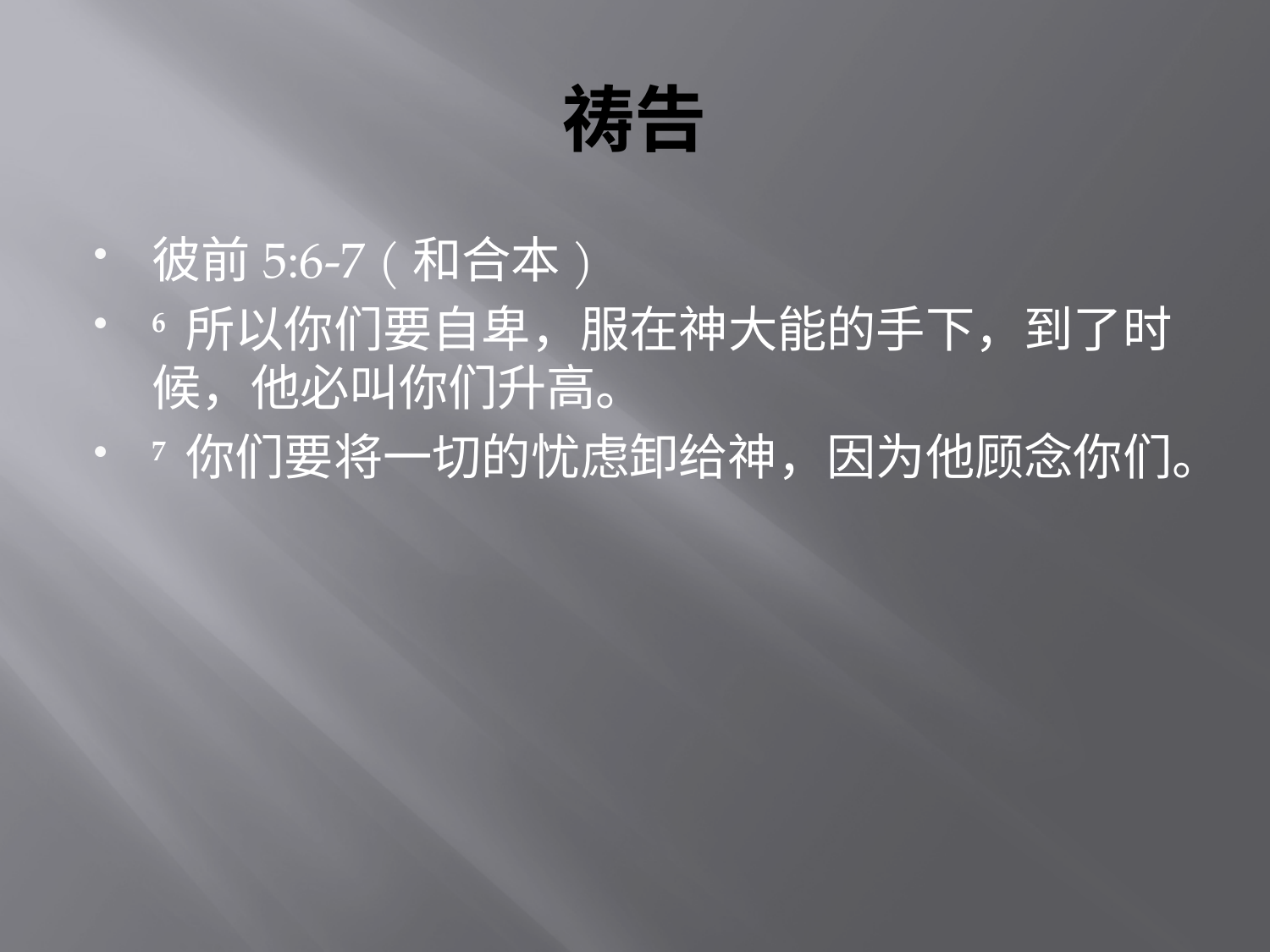

# 祷告
彼前5:6-7 (和合本)
6 所以你们要自卑，服在神大能的手下，到了时候，他必叫你们升高。
7 你们要将一切的忧虑卸给神，因为他顾念你们。